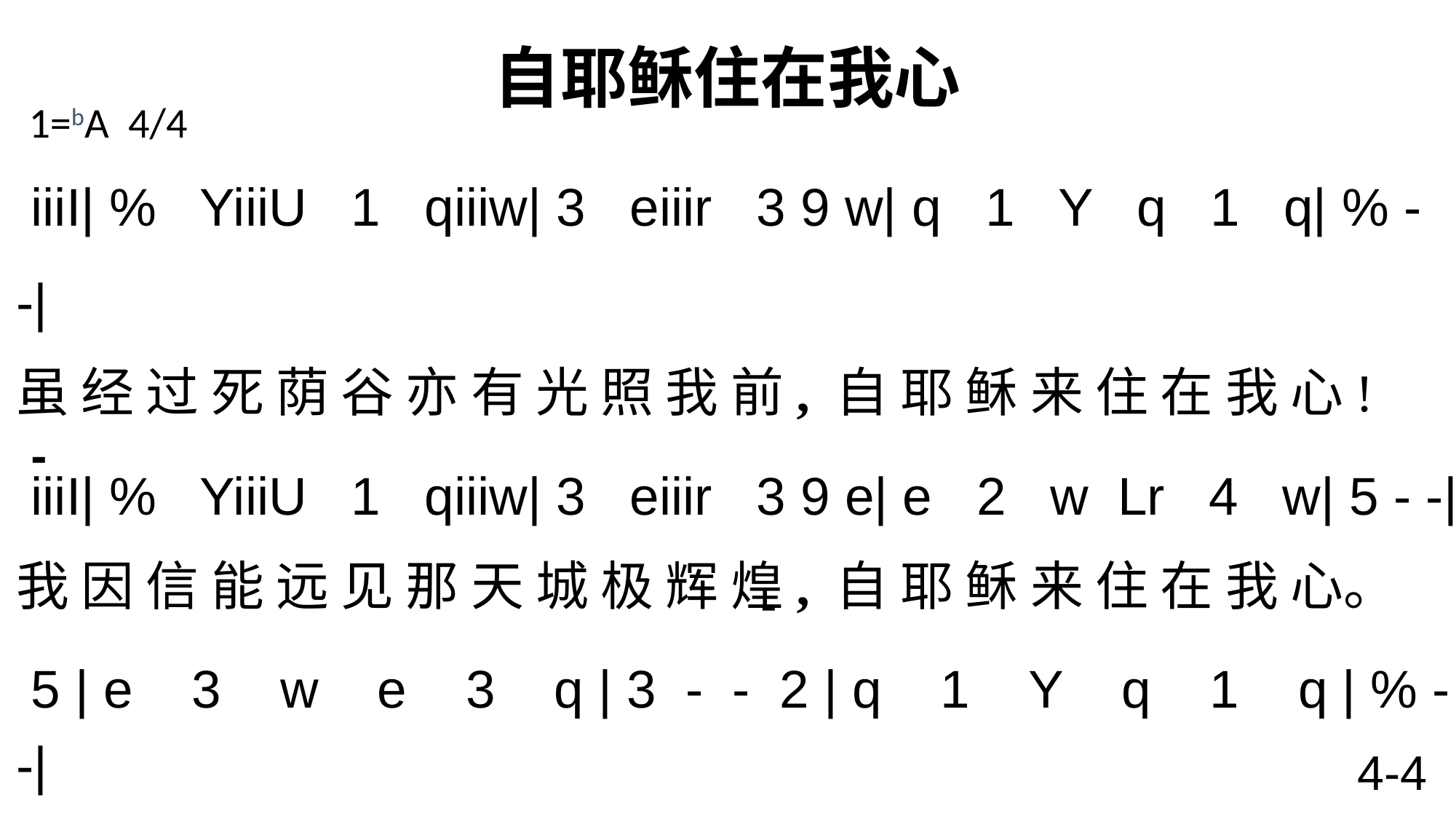

# 自耶稣住在我心
1=bA  4/4
 iiiI| %   YiiiU   1   qiiiw| 3   eiiir   3 9 w| q   1   Y   q   1   q| % - -|
虽 经 过 死 荫 谷 亦 有 光 照 我 前, 自 耶 稣 来 住 在 我 心!
 iiiI| %   YiiiU   1   qiiiw| 3   eiiir   3 9 e| e   2   w  Lr   4   w| 5 - -|
我 因 信 能 远 见 那 天 城 极 辉 煌, 自 耶 稣 来 住 在 我 心。
 5 | e    3    w    e    3    q | 3  -  -  2 | q    1    Y    q    1    q | % - -|
自  耶  稣  来  住  在  我  心,       自  耶  稣  来  住  在  我  心,
 iiiI| %   YiiiU   1   qiiiw| 3   eiiir   5    4| e   3   q   e   3   w| 1 - -\
喜 乐 潮 溢 我 魂 如 海 涛 之 滚 滚, 自 耶 稣 来 住 在 我 心。
-
-
4-4